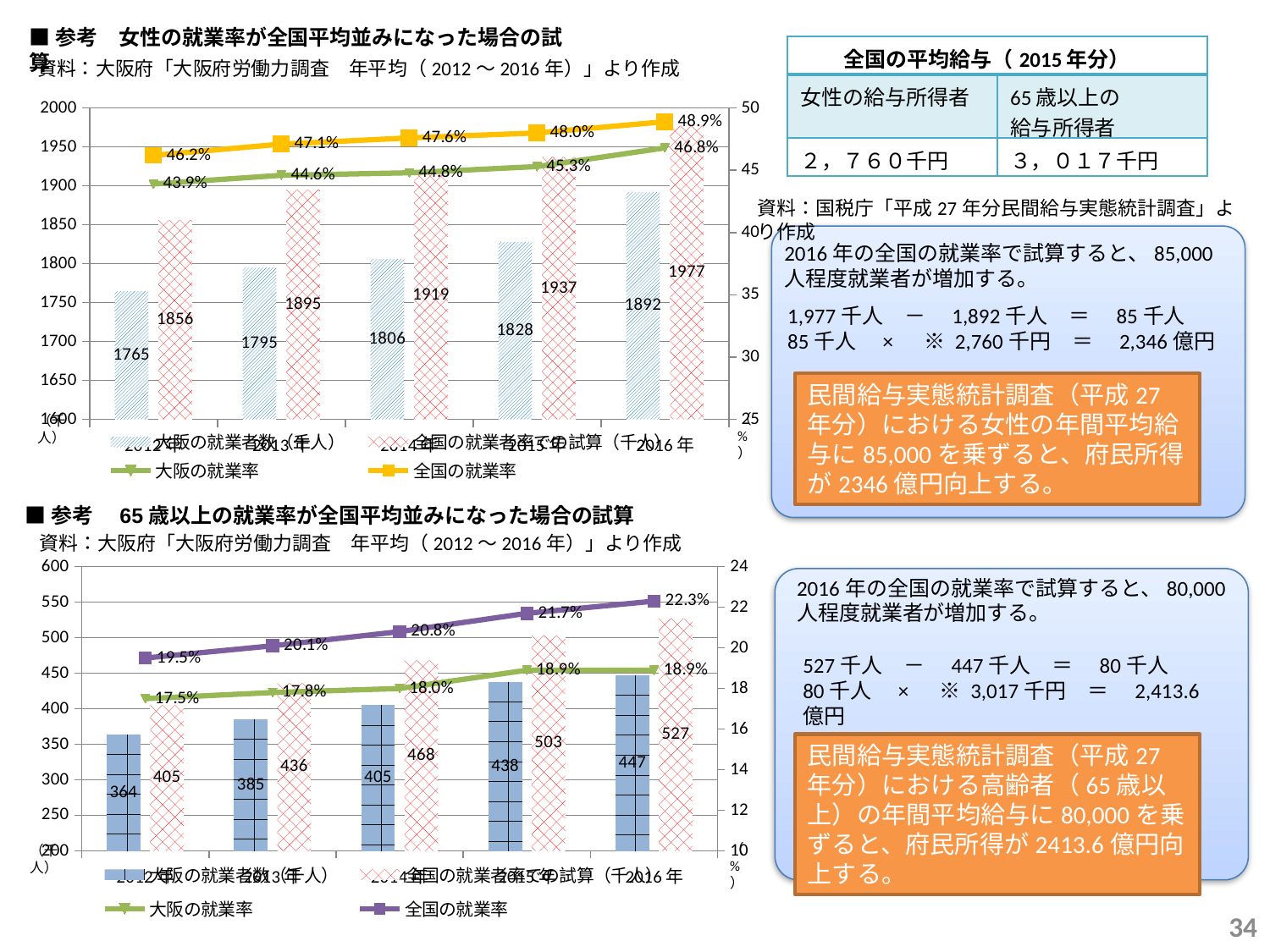

■参考　女性の就業率が全国平均並みになった場合の試算
| 全国の平均給与（2015年分） |  |
| --- | --- |
| 女性の給与所得者 | 65歳以上の 給与所得者 |
| ２，７６０千円 | ３，０１７千円 |
資料：大阪府「大阪府労働力調査　年平均（2012～2016年）」より作成

### Chart

| Category | 大阪の就業者数（千人） | 全国の就業者率での試算（千人） | 大阪の就業率 | 全国の就業率 |
|---|---|---|---|---|
| 2012年 | 1765.0 | 1856.0 | 43.9 | 46.2 |
| 2013年 | 1795.0 | 1895.0 | 44.6 | 47.1 |
| 2014年 | 1806.0 | 1919.0 | 44.8 | 47.6 |
| 2015年 | 1828.0 | 1937.0 | 45.3 | 48.0 |
| 2016年 | 1892.0 | 1977.0 | 46.8 | 48.9 |
資料：国税庁「平成27年分民間給与実態統計調査」より作成

2016年の全国の就業率で試算すると、85,000人程度就業者が増加する。
1,977千人　－　1,892千人　＝　85千人
85千人　×　 ※ 2,760千円　＝　2,346億円
民間給与実態統計調査（平成27年分）における女性の年間平均給与に85,000を乗ずると、府民所得が2346億円向上する。
（%）
（千人）
■参考　65歳以上の就業率が全国平均並みになった場合の試算
資料：大阪府「大阪府労働力調査　年平均（2012～2016年）」より作成

### Chart

| Category | 大阪の就業者数（千人） | 全国の就業者率での試算（千人） | 大阪の就業率 | 全国の就業率 |
|---|---|---|---|---|
| 2012年 | 364.0 | 405.0 | 17.5 | 19.5 |
| 2013年 | 385.0 | 436.0 | 17.8 | 20.1 |
| 2014年 | 405.0 | 468.0 | 18.0 | 20.8 |
| 2015年 | 438.0 | 503.0 | 18.9 | 21.7 |
| 2016年 | 447.0 | 527.0 | 18.9 | 22.3 |
2016年の全国の就業率で試算すると、80,000人程度就業者が増加する。
527千人　－　447千人　＝　80千人
80千人　×　 ※ 3,017千円　＝　2,413.6億円
民間給与実態統計調査（平成27年分）における高齢者（65歳以上）の年間平均給与に80,000を乗ずると、府民所得が2413.6億円向上する。
（%）
（千人）
34